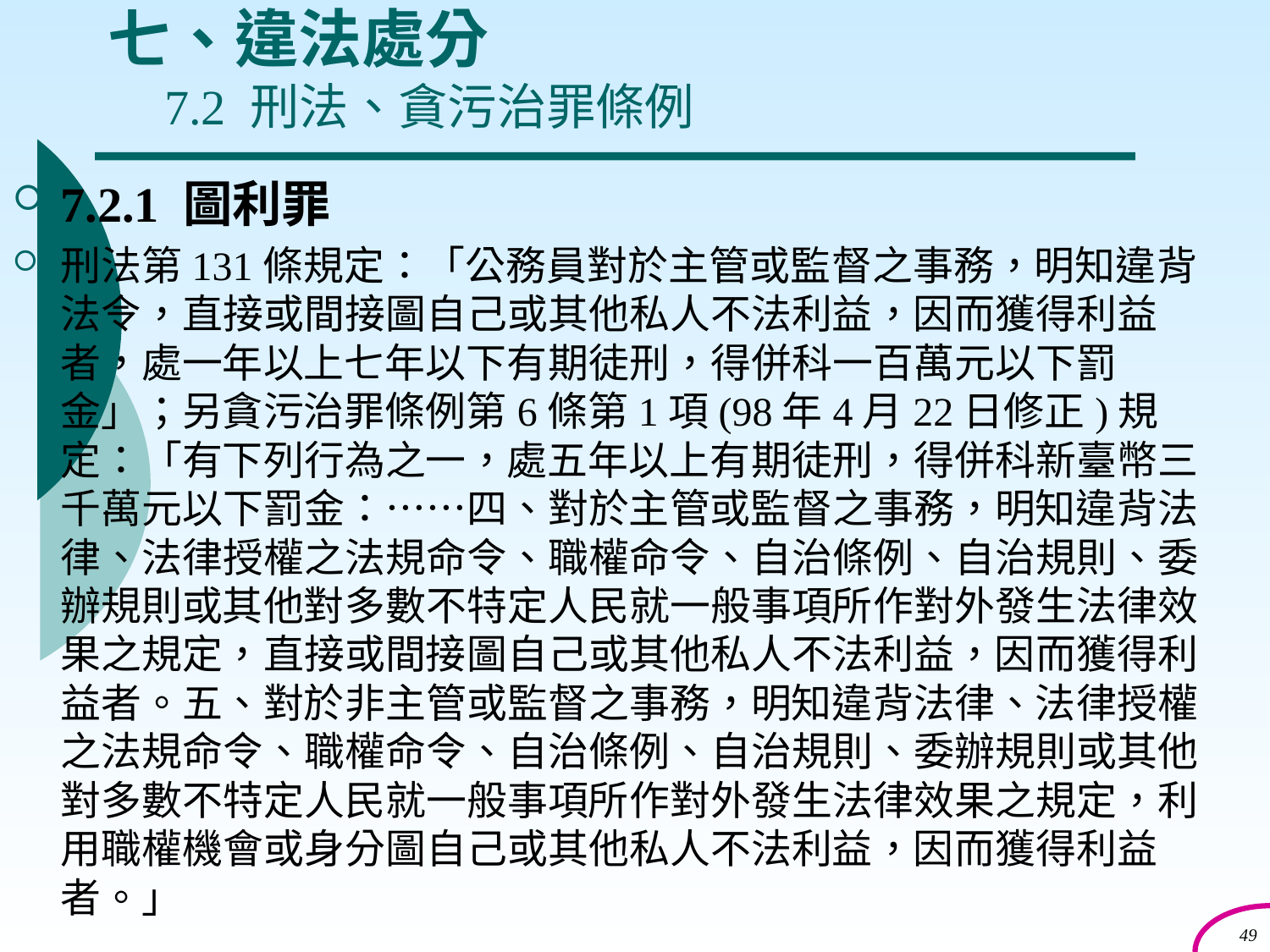

# 七、違法處分 7.2 刑法、貪污治罪條例
7.2.1 圖利罪
刑法第131條規定：「公務員對於主管或監督之事務，明知違背法令，直接或間接圖自己或其他私人不法利益，因而獲得利益者，處一年以上七年以下有期徒刑，得併科一百萬元以下罰金」；另貪污治罪條例第6條第1項(98年4月22日修正)規定：「有下列行為之一，處五年以上有期徒刑，得併科新臺幣三千萬元以下罰金：……四、對於主管或監督之事務，明知違背法律、法律授權之法規命令、職權命令、自治條例、自治規則、委辦規則或其他對多數不特定人民就一般事項所作對外發生法律效果之規定，直接或間接圖自己或其他私人不法利益，因而獲得利益者。五、對於非主管或監督之事務，明知違背法律、法律授權之法規命令、職權命令、自治條例、自治規則、委辦規則或其他對多數不特定人民就一般事項所作對外發生法律效果之規定，利用職權機會或身分圖自己或其他私人不法利益，因而獲得利益者。」
49